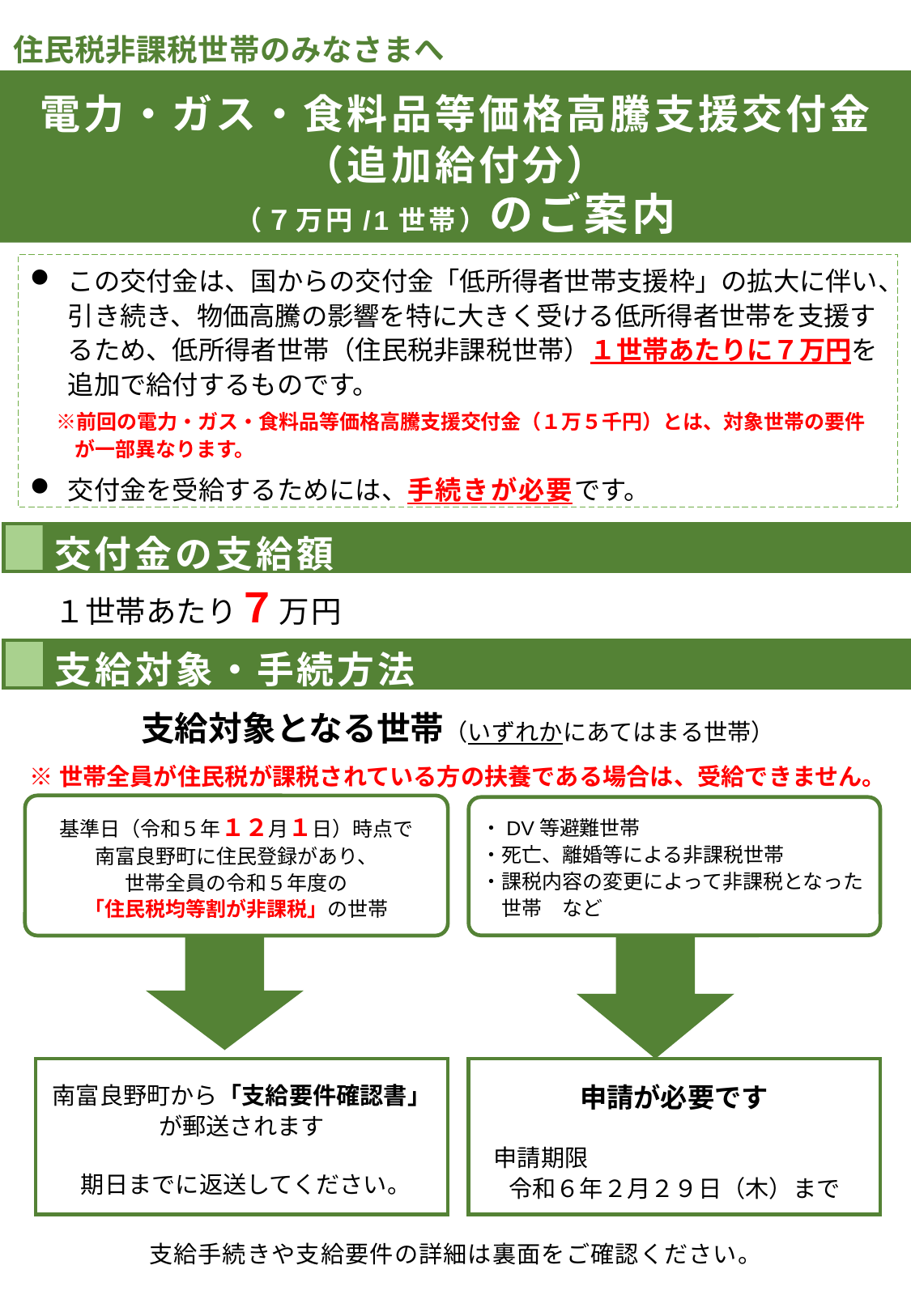

住民税非課税世帯のみなさまへ

電力・ガス・食料品等価格高騰支援交付金
（追加給付分）
（７万円/1世帯）のご案内
この交付金は、国からの交付金「低所得者世帯支援枠」の拡大に伴い、引き続き、物価高騰の影響を特に大きく受ける低所得者世帯を支援するため、低所得者世帯（住民税非課税世帯）１世帯あたりに７万円を追加で給付するものです。
　※前回の電力・ガス・食料品等価格高騰支援交付金（１万５千円）とは、対象世帯の要件
　 　が一部異なります。
交付金を受給するためには、手続きが必要です。

交付金の支給額
１世帯あたり７万円

支給対象・手続方法
支給対象となる世帯（いずれかにあてはまる世帯）
※世帯全員が住民税が課税されている方の扶養である場合は、受給できません。
基準日（令和５年１２月１日）時点で
南富良野町に住民登録があり、
世帯全員の令和５年度の
「住民税均等割が非課税」の世帯
 ・DV等避難世帯
 ・死亡、離婚等による非課税世帯
 ・課税内容の変更によって非課税となった
 　世帯　など

南富良野町から「支給要件確認書」
が郵送されます

　　期日までに返送してください。
申請が必要です

　申請期限
令和６年２月２９日（木）まで
支給手続きや支給要件の詳細は裏面をご確認ください。